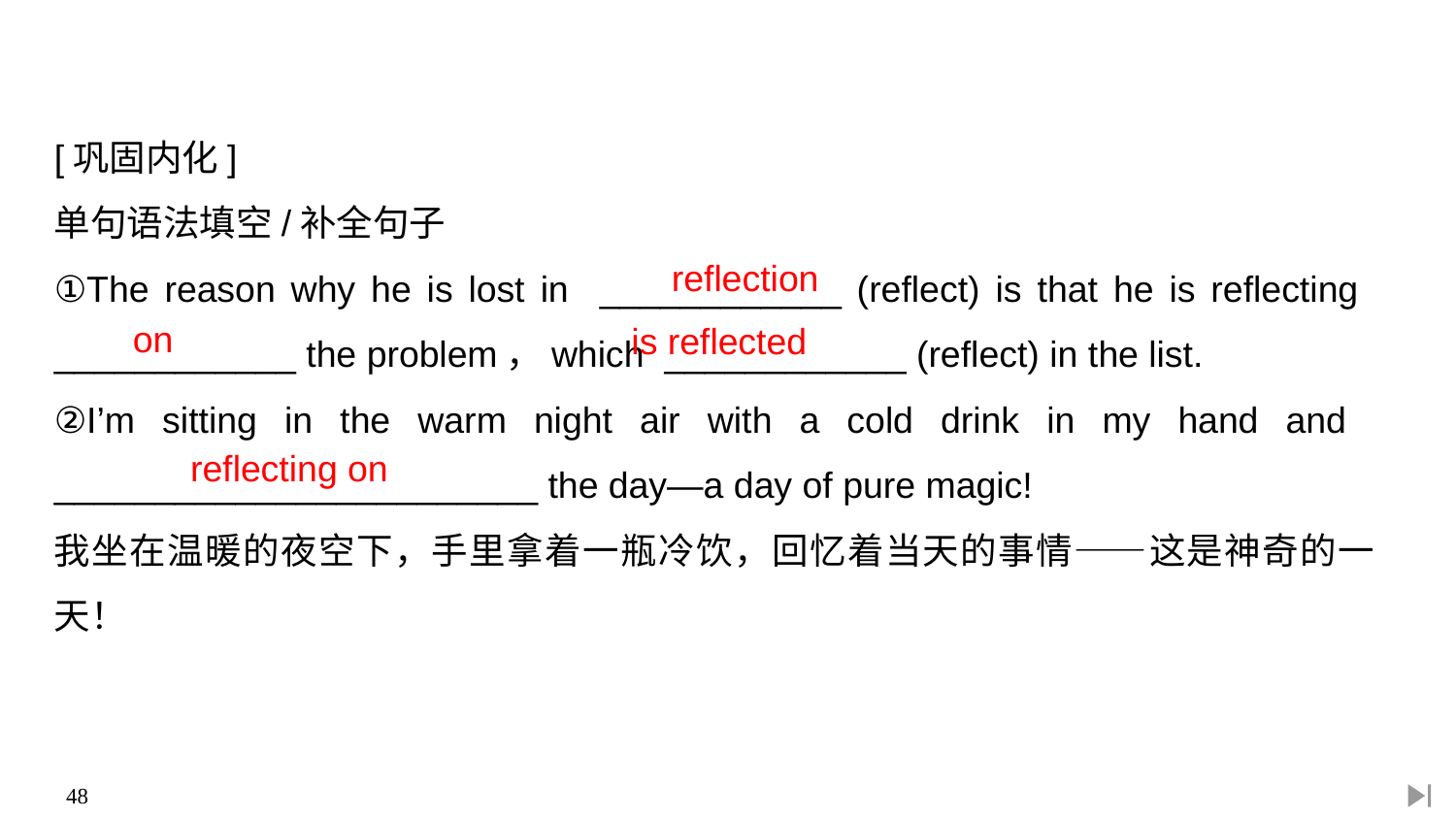

[巩固内化]
单句语法填空/补全句子
①The reason why he is lost in  ____________ (reflect) is that he is reflecting  ____________ the problem，which  ____________ (reflect) in the list.
②I’m sitting in the warm night air with a cold drink in my hand and  ________________________ the day—a day of pure magic!
我坐在温暖的夜空下，手里拿着一瓶冷饮，回忆着当天的事情——这是神奇的一天！
reflection
on
is reflected
reflecting on